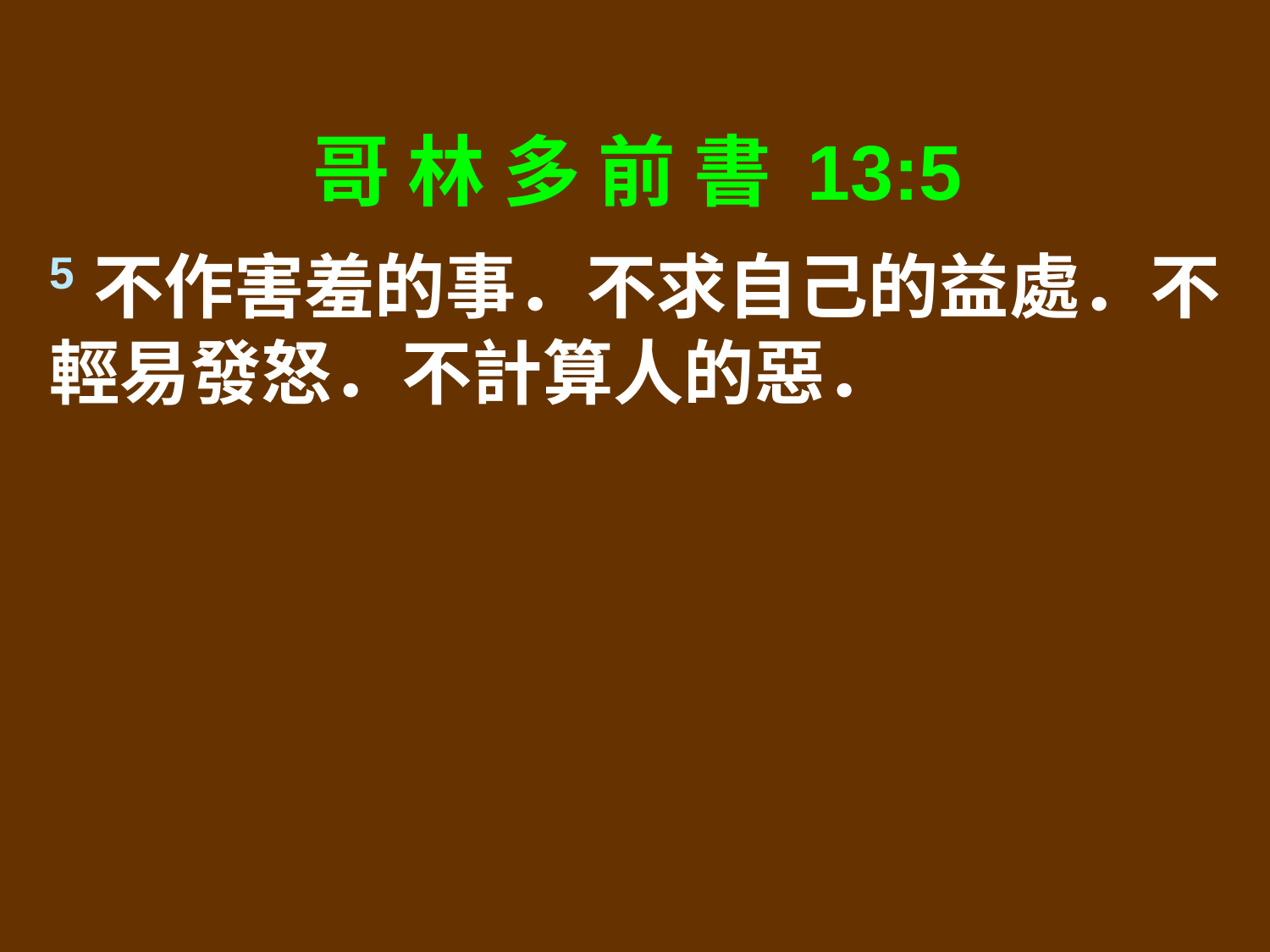

哥 林 多 前 書 13:5
5不作害羞的事．不求自己的益處．不輕易發怒．不計算人的惡．